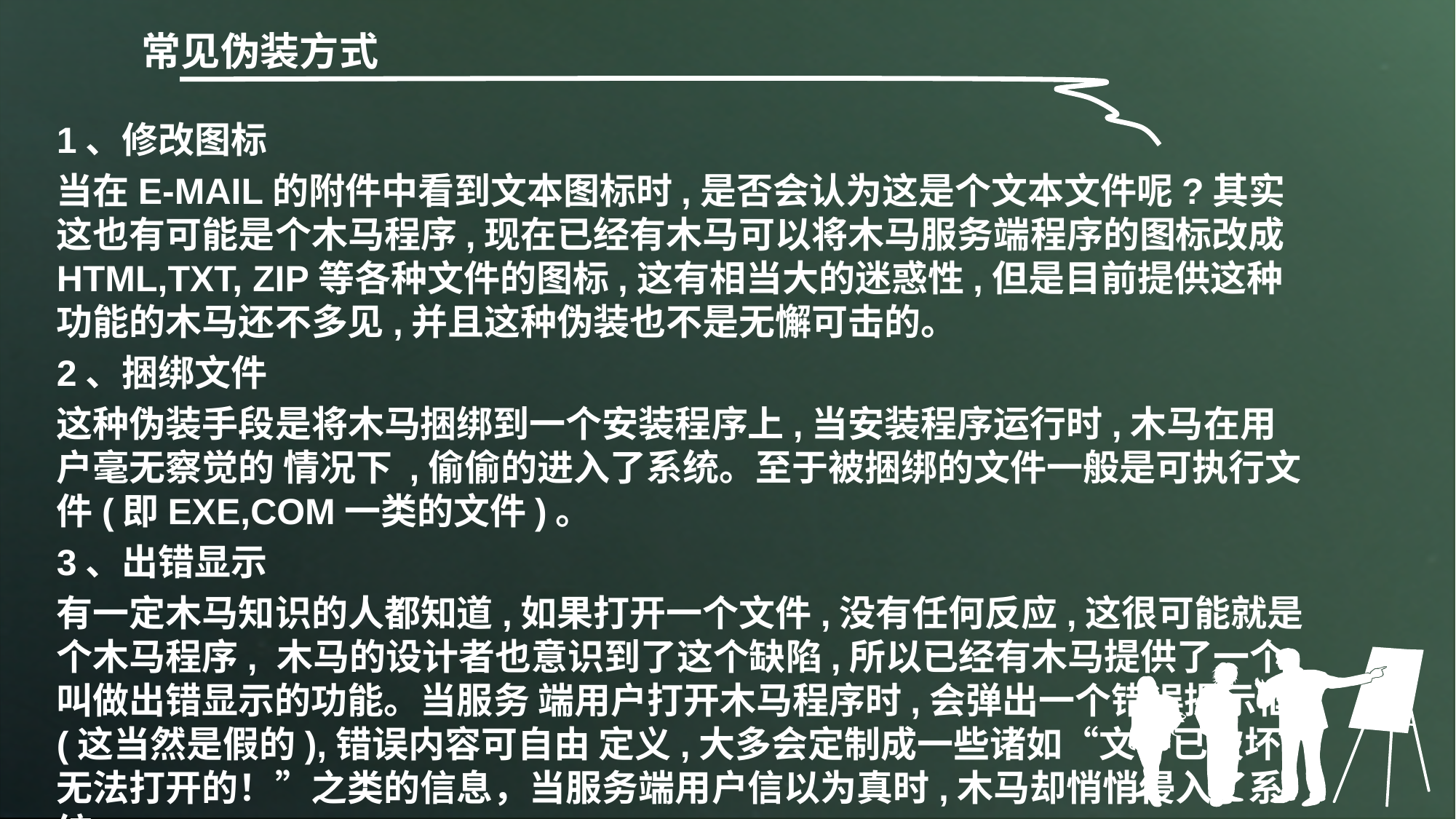

# 常见伪装方式

1、修改图标
当在E-MAIL的附件中看到文本图标时,是否会认为这是个文本文件呢?其实这也有可能是个木马程序,现在已经有木马可以将木马服务端程序的图标改成HTML,TXT, ZIP等各种文件的图标,这有相当大的迷惑性,但是目前提供这种功能的木马还不多见,并且这种伪装也不是无懈可击的。
2、捆绑文件
这种伪装手段是将木马捆绑到一个安装程序上,当安装程序运行时,木马在用户毫无察觉的 情况下 ,偷偷的进入了系统。至于被捆绑的文件一般是可执行文件(即EXE,COM一类的文件)。
3、出错显示
有一定木马知识的人都知道,如果打开一个文件,没有任何反应,这很可能就是个木马程序, 木马的设计者也意识到了这个缺陷,所以已经有木马提供了一个叫做出错显示的功能。当服务 端用户打开木马程序时,会弹出一个错误提示框(这当然是假的),错误内容可自由 定义,大多会定制成一些诸如“文件已破坏，无法打开的！”之类的信息，当服务端用户信以为真时,木马却悄悄侵入了系统。